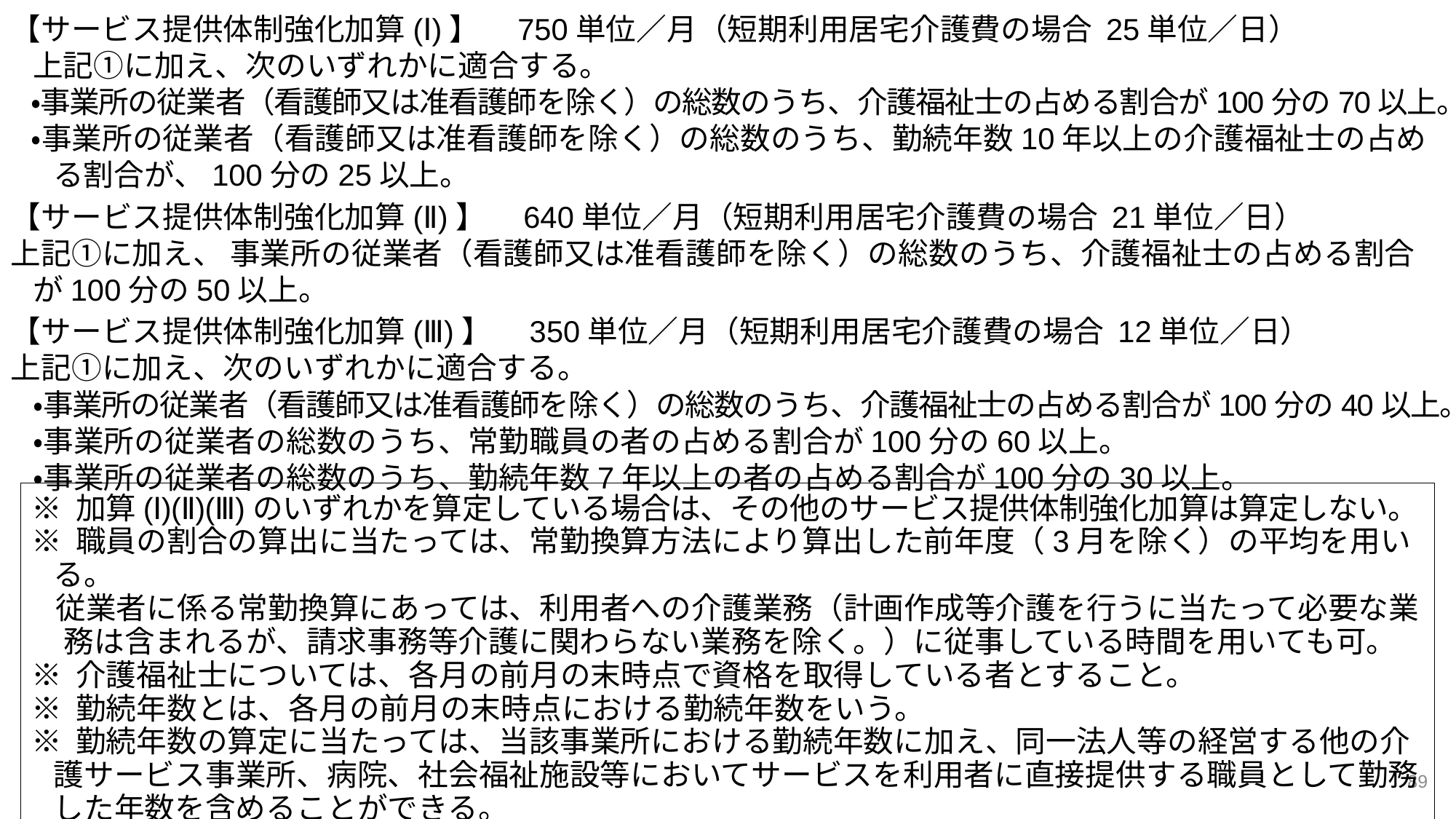

【サービス提供体制強化加算(Ⅰ)】　750単位／月（短期利用居宅介護費の場合 25単位／日）
上記①に加え、次のいずれかに適合する。
・事業所の従業者（看護師又は准看護師を除く）の総数のうち、介護福祉士の占める割合が100分の70以上。
・事業所の従業者（看護師又は准看護師を除く）の総数のうち、勤続年数10年以上の介護福祉士の占める割合が、100分の25以上。

【サービス提供体制強化加算(Ⅱ)】　640単位／月（短期利用居宅介護費の場合 21単位／日）
上記①に加え、 事業所の従業者（看護師又は准看護師を除く）の総数のうち、介護福祉士の占める割合が100分の50以上。

【サービス提供体制強化加算(Ⅲ)】　350単位／月（短期利用居宅介護費の場合 12単位／日）
上記①に加え、次のいずれかに適合する。
・事業所の従業者（看護師又は准看護師を除く）の総数のうち、介護福祉士の占める割合が100分の40以上。
・事業所の従業者の総数のうち、常勤職員の者の占める割合が100分の60以上。
・事業所の従業者の総数のうち、勤続年数7年以上の者の占める割合が100分の30以上。
※ 加算(Ⅰ)(Ⅱ)(Ⅲ)のいずれかを算定している場合は、その他のサービス提供体制強化加算は算定しない。
※ 職員の割合の算出に当たっては、常勤換算方法により算出した前年度（3月を除く）の平均を用いる。
 従業者に係る常勤換算にあっては、利用者への介護業務（計画作成等介護を行うに当たって必要な業務は含まれるが、請求事務等介護に関わらない業務を除く。）に従事している時間を用いても可。
※ 介護福祉士については、各月の前月の末時点で資格を取得している者とすること。
※ 勤続年数とは、各月の前月の末時点における勤続年数をいう。
※ 勤続年数の算定に当たっては、当該事業所における勤続年数に加え、同一法人等の経営する他の介護サービス事業所、病院、社会福祉施設等においてサービスを利用者に直接提供する職員として勤務した年数を含めることができる。
89